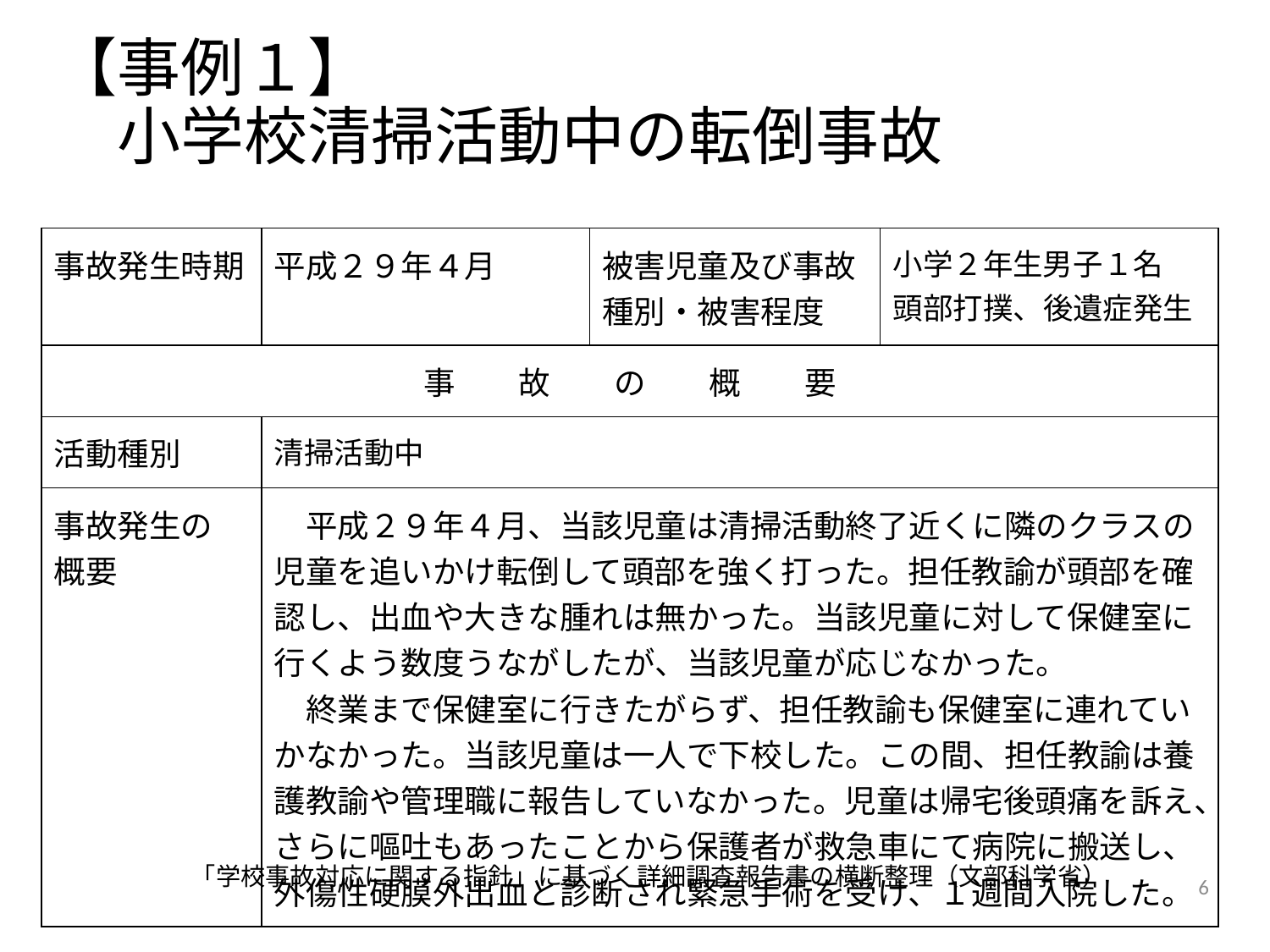

# 【事例１】 　小学校清掃活動中の転倒事故
| 事故発生時期 | 平成２９年４月 | 被害児童及び事故種別・被害程度 | 小学２年生男子１名 頭部打撲、後遺症発生 |
| --- | --- | --- | --- |
| 事　　故　　の　　概　　要 |  |  |  |
| 活動種別 | 清掃活動中 |  |  |
| 事故発生の 概要 | 平成２９年４月、当該児童は清掃活動終了近くに隣のクラスの児童を追いかけ転倒して頭部を強く打った。担任教諭が頭部を確認し、出血や大きな腫れは無かった。当該児童に対して保健室に行くよう数度うながしたが、当該児童が応じなかった。 　終業まで保健室に行きたがらず、担任教諭も保健室に連れていかなかった。当該児童は一人で下校した。この間、担任教諭は養護教諭や管理職に報告していなかった。児童は帰宅後頭痛を訴え、さらに嘔吐もあったことから保護者が救急車にて病院に搬送し、外傷性硬膜外出血と診断され緊急手術を受け、１週間入院した。 |  |  |
「学校事故対応に関する指針」に基づく詳細調査報告書の横断整理（文部科学省）
6